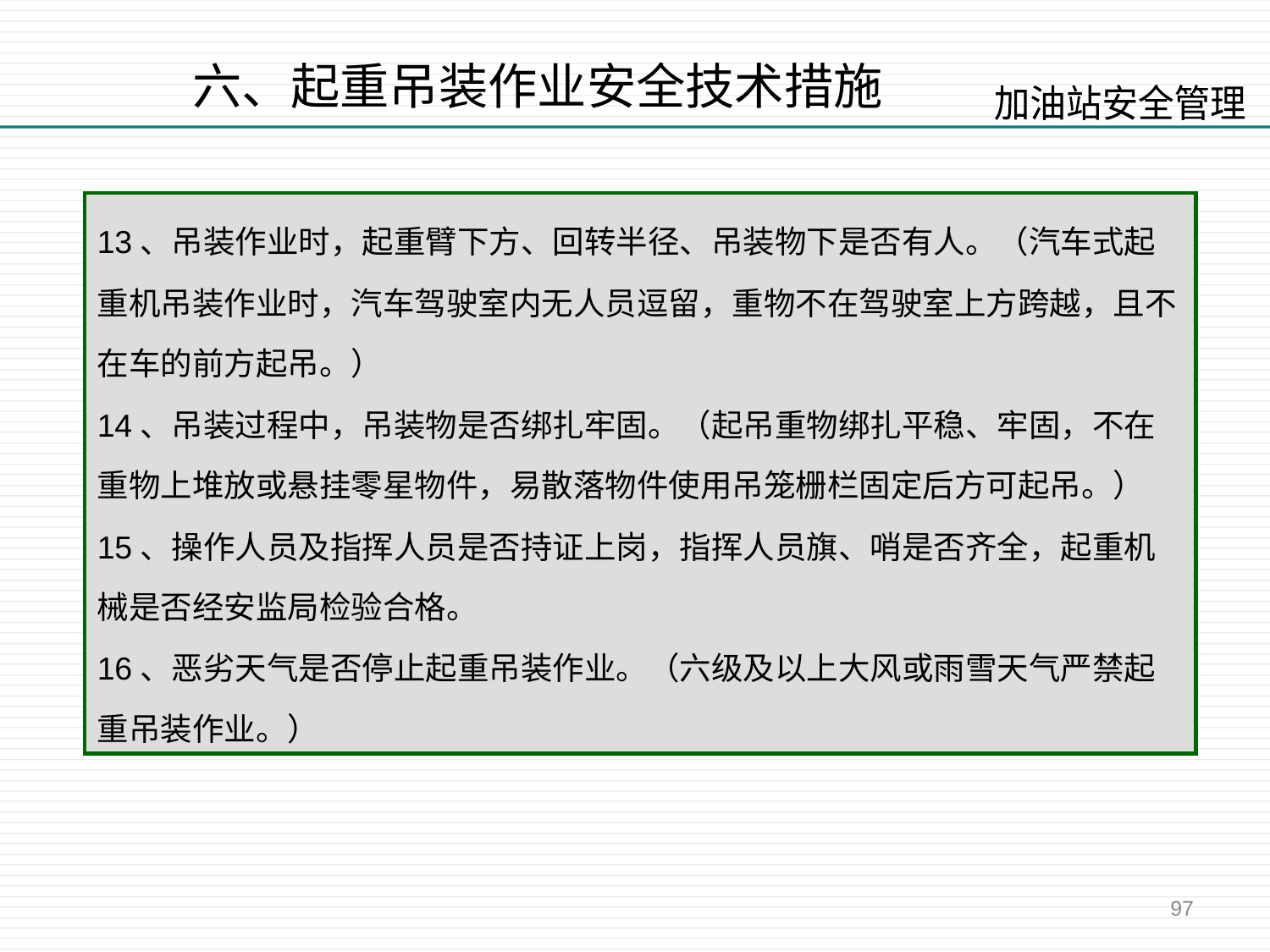

六、起重吊装作业安全技术措施
13、吊装作业时，起重臂下方、回转半径、吊装物下是否有人。（汽车式起重机吊装作业时，汽车驾驶室内无人员逗留，重物不在驾驶室上方跨越，且不在车的前方起吊。）
14、吊装过程中，吊装物是否绑扎牢固。（起吊重物绑扎平稳、牢固，不在重物上堆放或悬挂零星物件，易散落物件使用吊笼栅栏固定后方可起吊。）
15、操作人员及指挥人员是否持证上岗，指挥人员旗、哨是否齐全，起重机械是否经安监局检验合格。
16、恶劣天气是否停止起重吊装作业。（六级及以上大风或雨雪天气严禁起重吊装作业。）
97